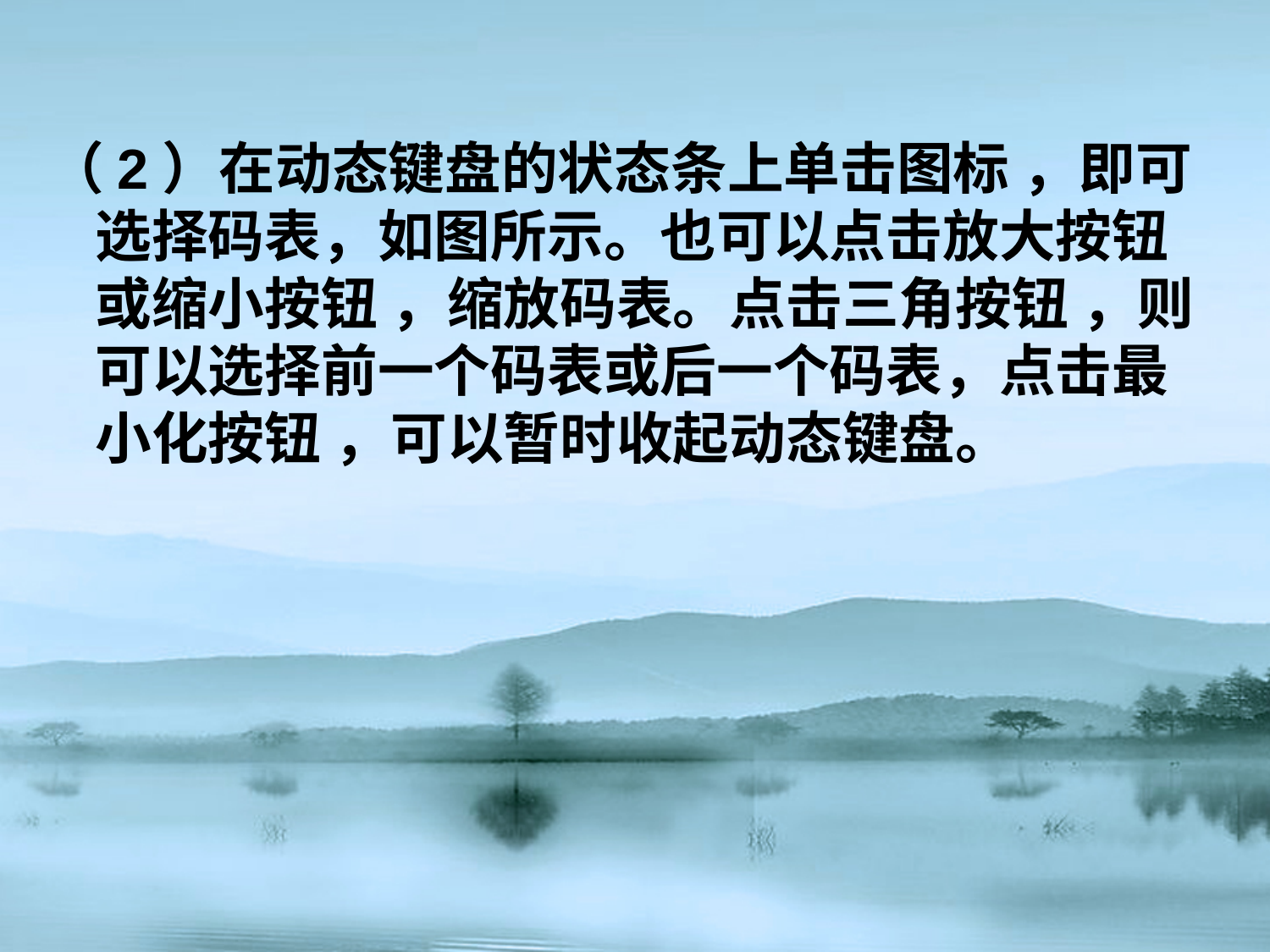

#
（2）在动态键盘的状态条上单击图标 ，即可选择码表，如图所示。也可以点击放大按钮 或缩小按钮 ，缩放码表。点击三角按钮 ，则可以选择前一个码表或后一个码表，点击最小化按钮 ，可以暂时收起动态键盘。